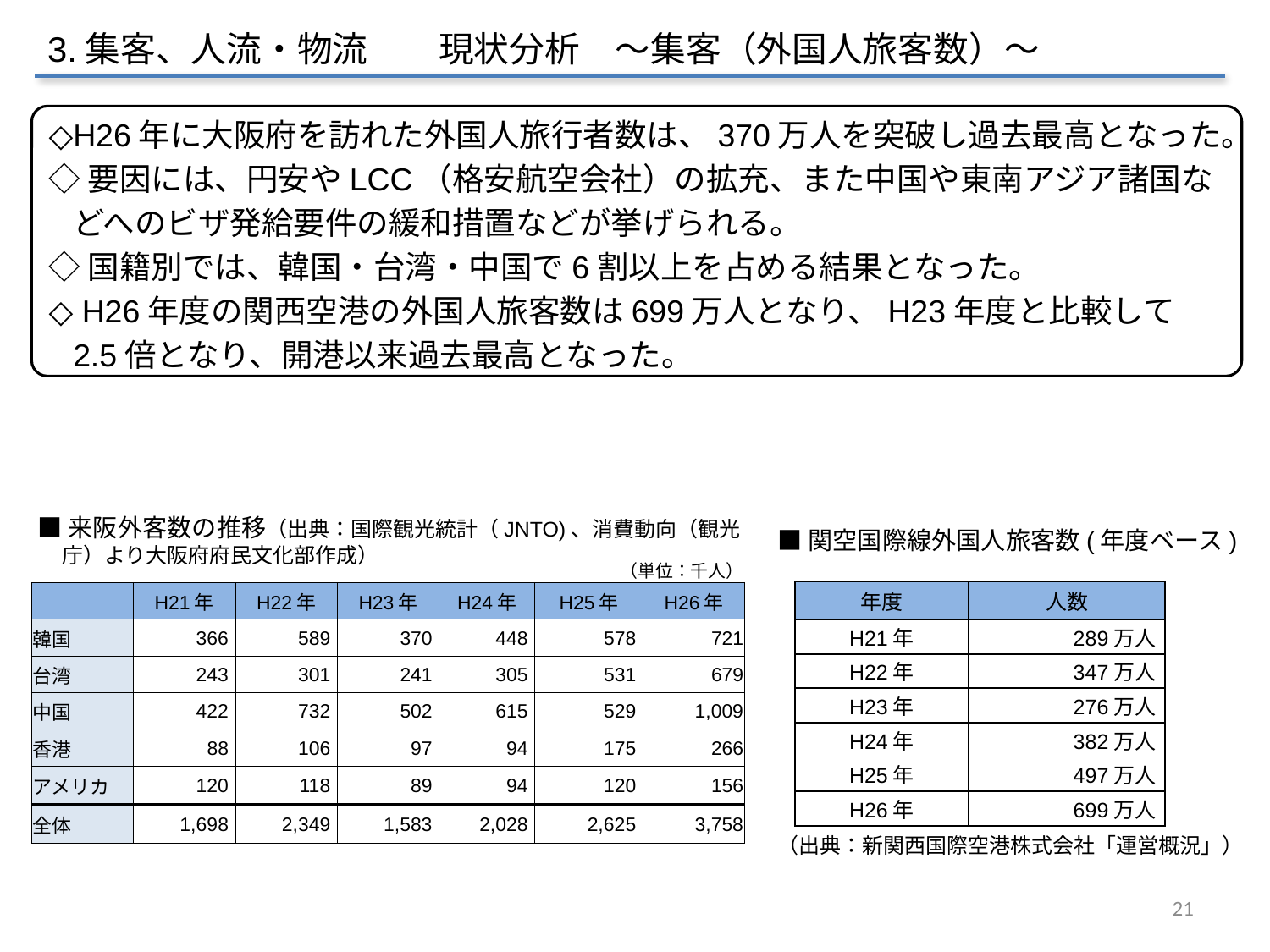

3.集客、人流・物流　　現状分析　～集客（外国人旅客数）～
◇H26年に大阪府を訪れた外国人旅行者数は、370万人を突破し過去最高となった。
◇要因には、円安やLCC（格安航空会社）の拡充、また中国や東南アジア諸国などへのビザ発給要件の緩和措置などが挙げられる。
◇国籍別では、韓国・台湾・中国で6割以上を占める結果となった。
◇ H26年度の関西空港の外国人旅客数は699万人となり、H23年度と比較して2.5倍となり、開港以来過去最高となった。
■来阪外客数の推移（出典：国際観光統計（JNTO)、消費動向（観光庁）より大阪府府民文化部作成）
|  |  |  |  |  | （単位：千人） |  |
| --- | --- | --- | --- | --- | --- | --- |
|  | H21年 | H22年 | H23年 | H24年 | H25年 | H26年 |
| 韓国 | 366 | 589 | 370 | 448 | 578 | 721 |
| 台湾 | 243 | 301 | 241 | 305 | 531 | 679 |
| 中国 | 422 | 732 | 502 | 615 | 529 | 1,009 |
| 香港 | 88 | 106 | 97 | 94 | 175 | 266 |
| アメリカ | 120 | 118 | 89 | 94 | 120 | 156 |
| 全体 | 1,698 | 2,349 | 1,583 | 2,028 | 2,625 | 3,758 |
■関空国際線外国人旅客数(年度ベース)
| 年度 | 人数 |
| --- | --- |
| H21年 | 289万人 |
| H22年 | 347万人 |
| H23年 | 276万人 |
| H24年 | 382万人 |
| H25年 | 497万人 |
| H26年 | 699万人 |
（出典：新関西国際空港株式会社「運営概況」）
21